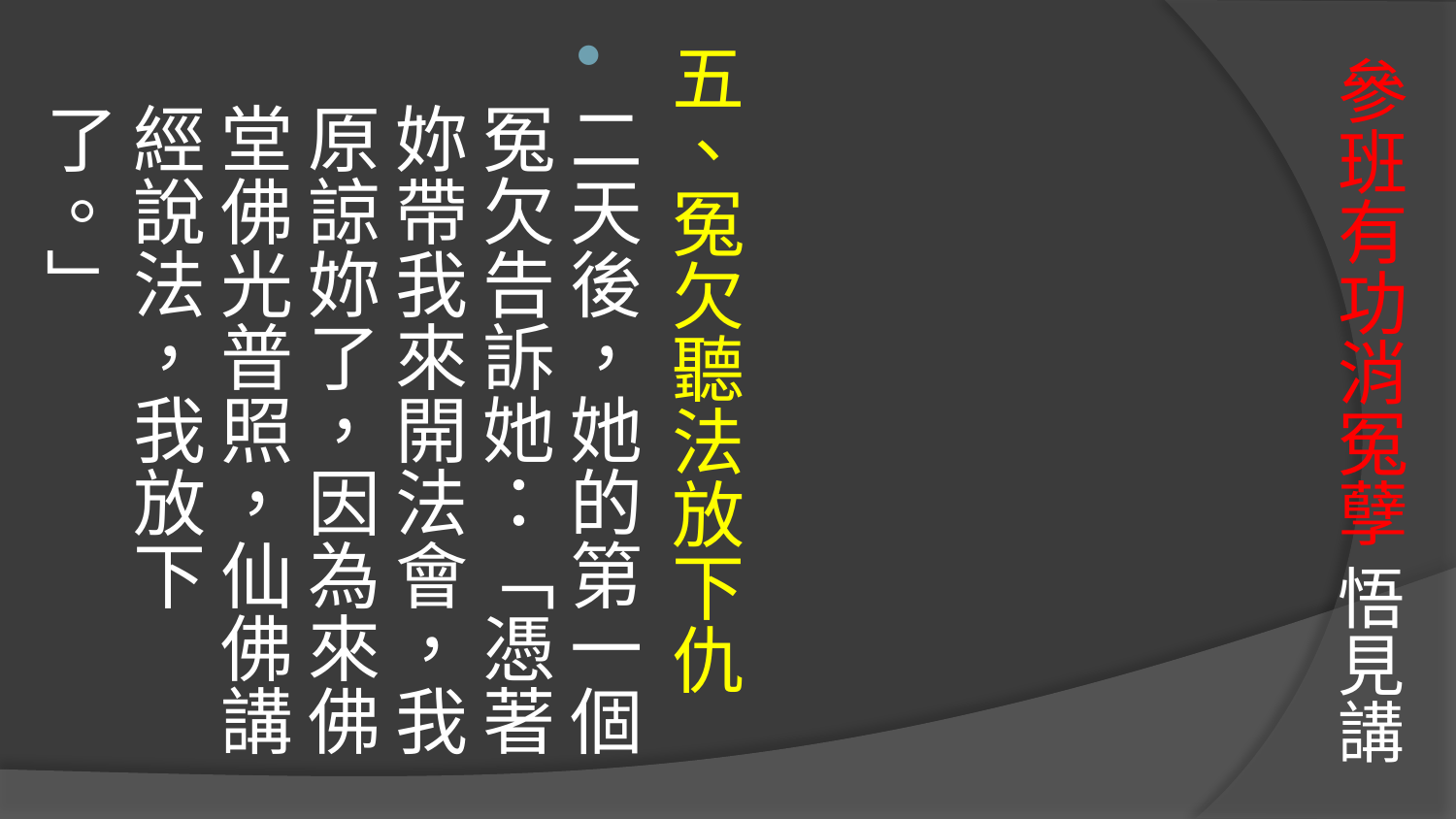

五、冤欠聽法放下仇
二天後，她的第一個冤欠告訴她：「憑著妳帶我來開法會，我原諒妳了，因為來佛堂佛光普照，仙佛講經說法，我放下了。」
# 參班有功消冤孽 悟見講